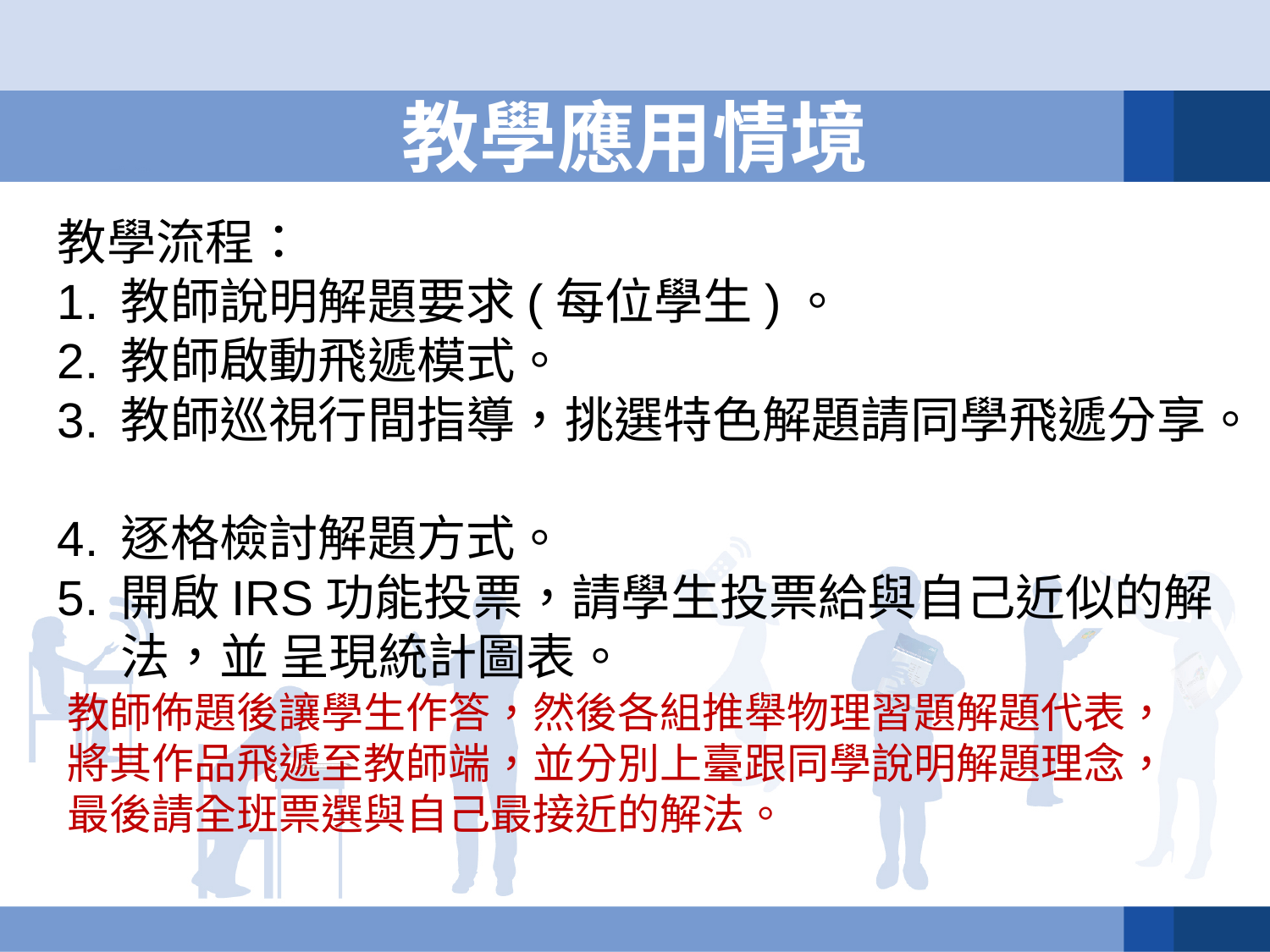

# 教學應用情境
教學流程：
教師說明解題要求(每位學生)。
教師啟動飛遞模式。
教師巡視行間指導，挑選特色解題請同學飛遞分享。
逐格檢討解題方式。
開啟IRS功能投票，請學生投票給與自己近似的解法，並 呈現統計圖表。
教師佈題後讓學生作答，然後各組推舉物理習題解題代表，將其作品飛遞至教師端，並分別上臺跟同學說明解題理念，最後請全班票選與自己最接近的解法。